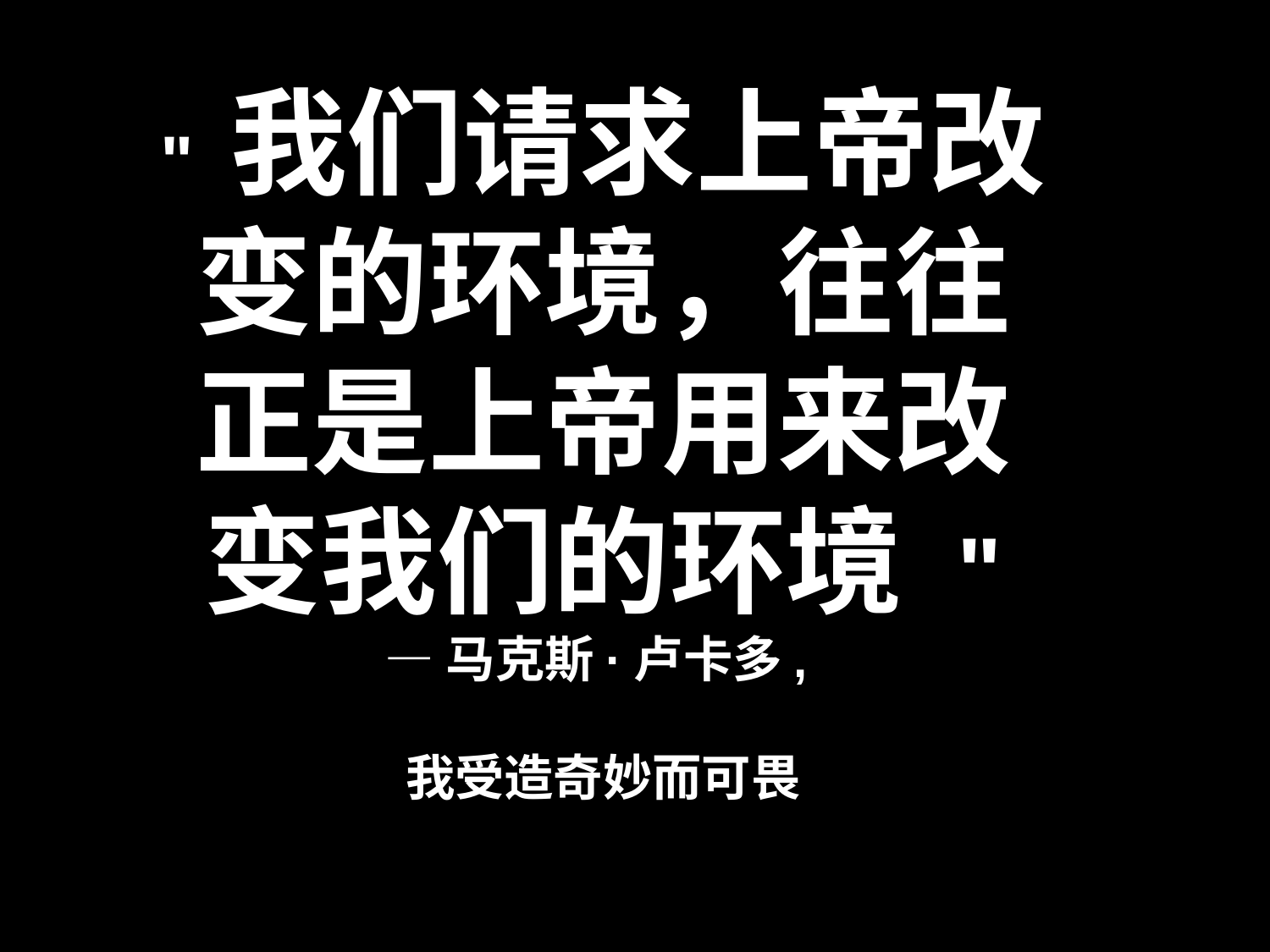

# 我们请求上帝改变的环境，往往正是上帝用来改变我们的环境
" 我们请求上帝改变的环境，往往正是上帝用来改变我们的环境 "
—马克斯·卢卡多,
我受造奇妙而可畏